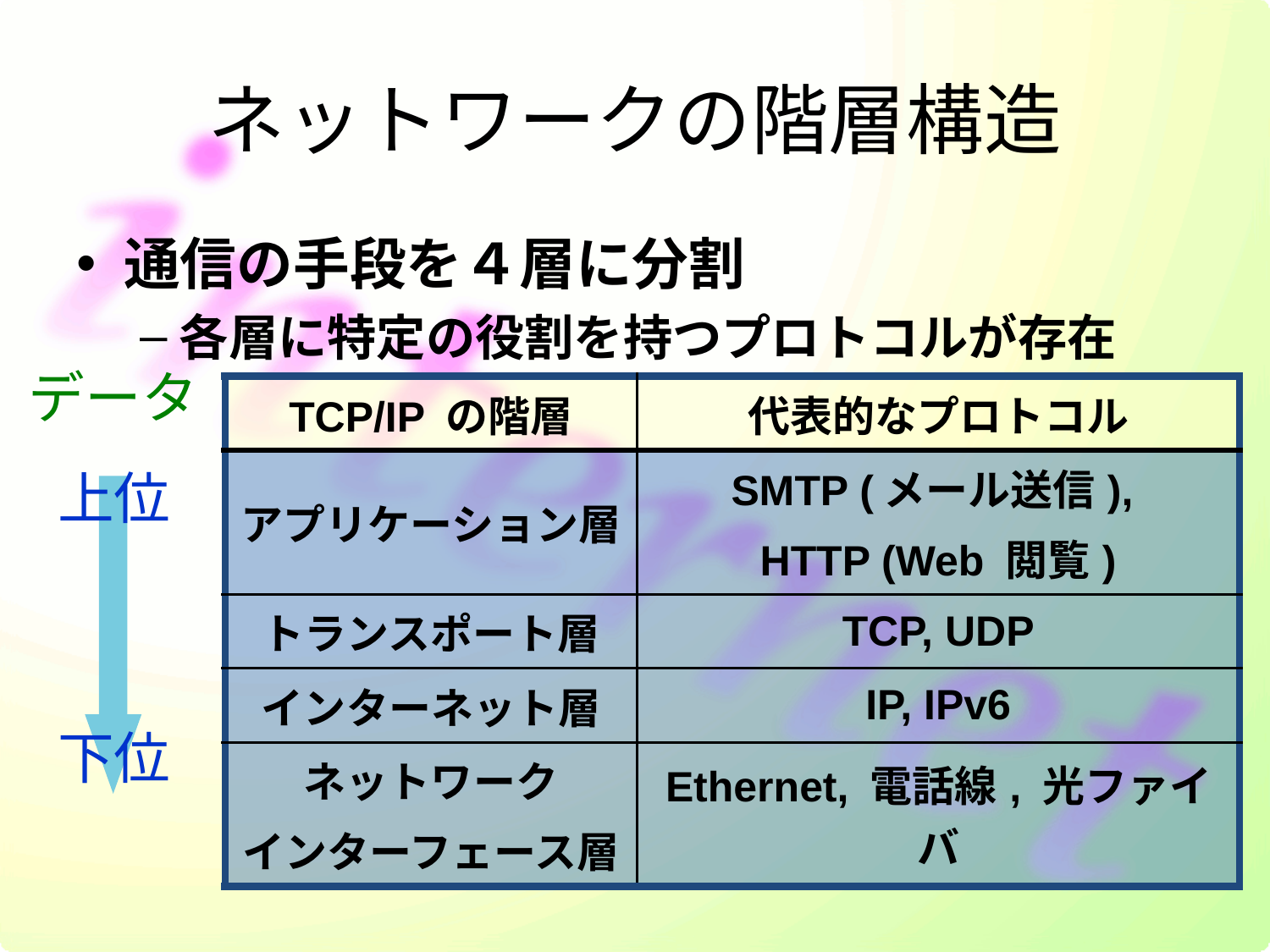

# ネットワークの階層構造
通信の手段を４層に分割
各層に特定の役割を持つプロトコルが存在

データ
| TCP/IP の階層 | 代表的なプロトコル |
| --- | --- |
| アプリケーション層 | SMTP (メール送信), HTTP (Web 閲覧) |
| トランスポート層 | TCP, UDP |
| インターネット層 | IP, IPv6 |
| ネットワーク インターフェース層 | Ethernet, 電話線, 光ファイバ |
上位

下位